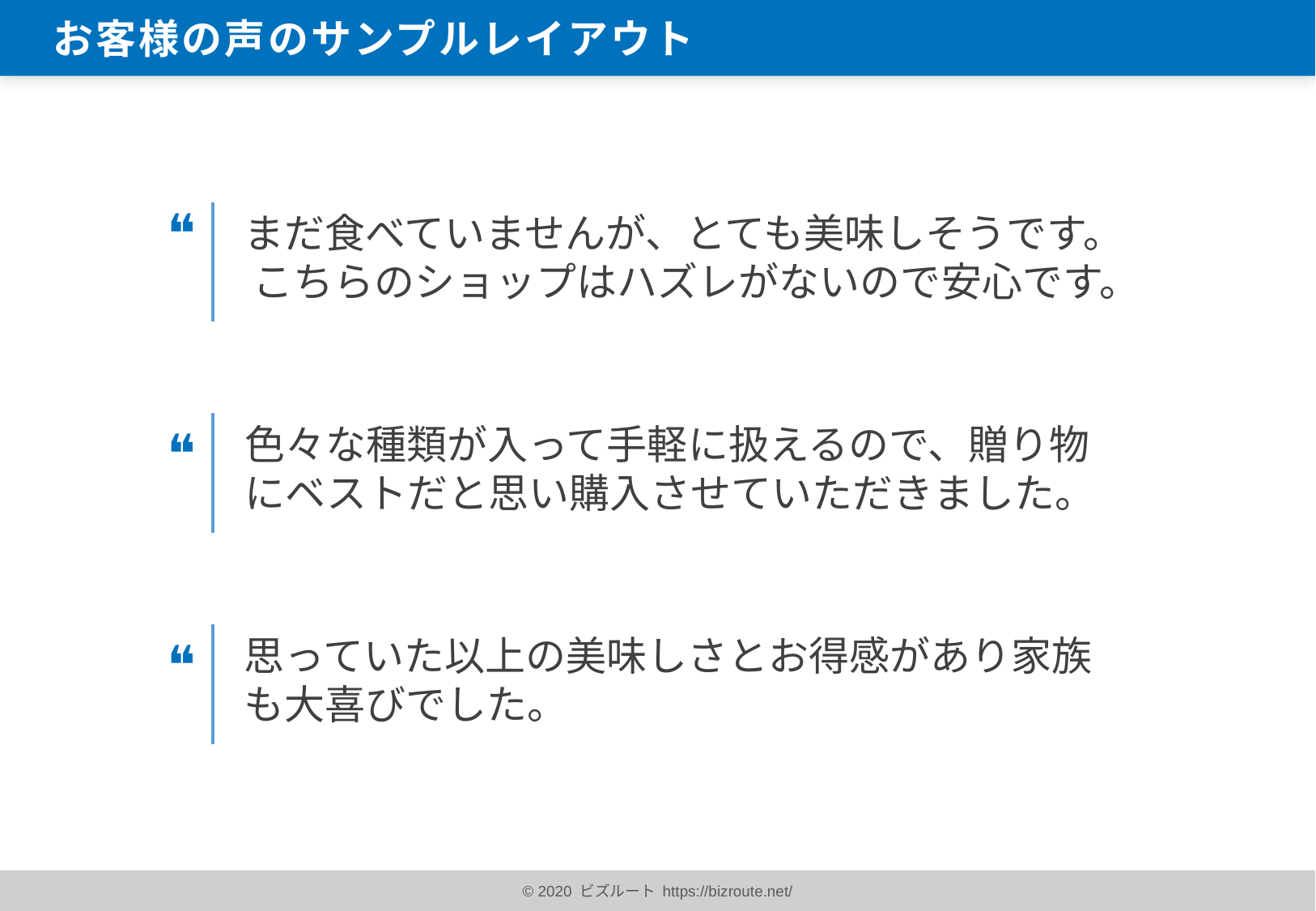

お客様の声のサンプルレイアウト
❝
まだ食べていませんが、とても美味しそうです。 こちらのショップはハズレがないので安心です。
色々な種類が入って手軽に扱えるので、贈り物にベストだと思い購入させていただきました。
❝
❝
思っていた以上の美味しさとお得感があり家族も大喜びでした。

© 2020 ビズルート https://bizroute.net/